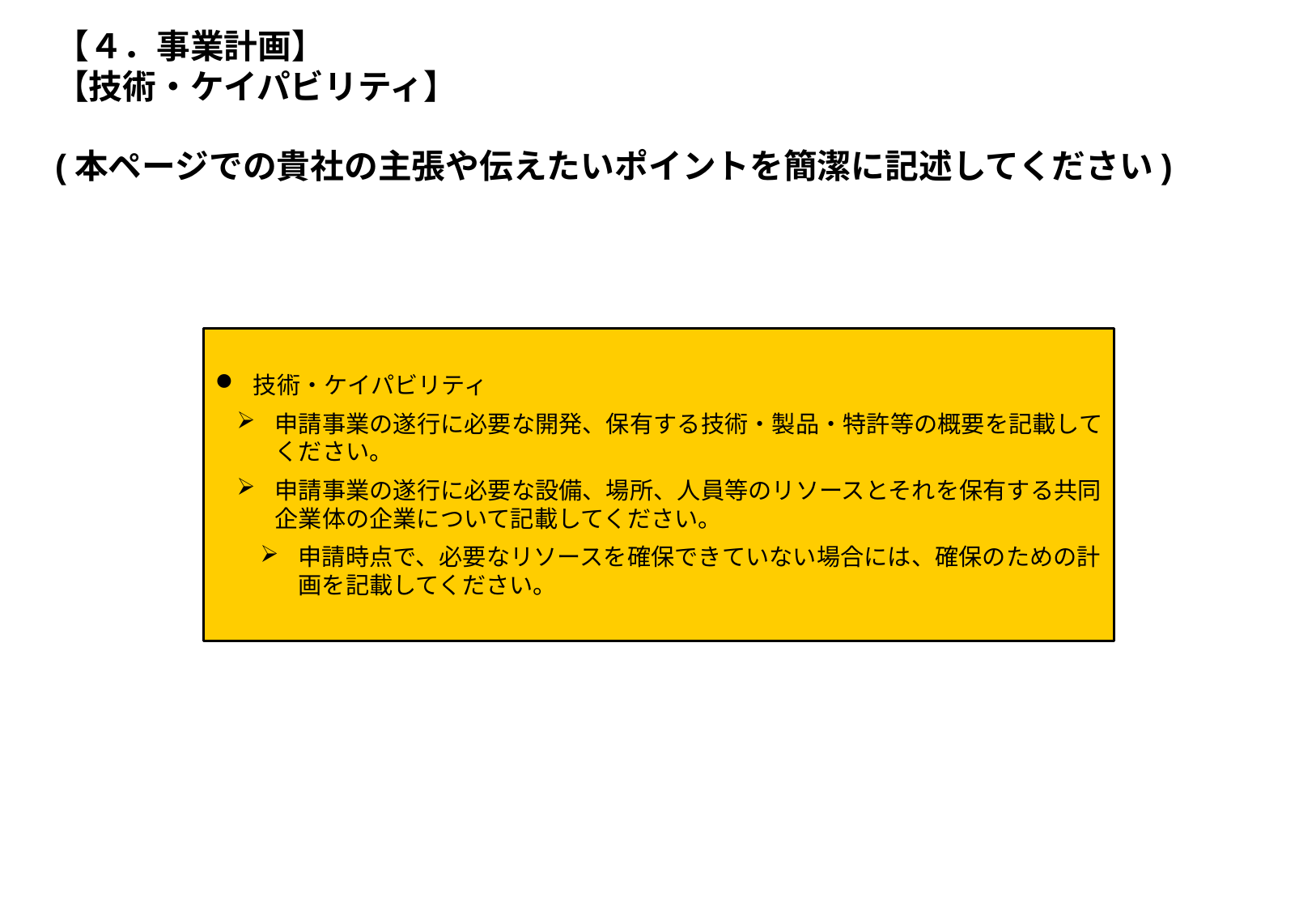

# 【４．事業計画】 【技術・ケイパビリティ】
(本ページでの貴社の主張や伝えたいポイントを簡潔に記述してください)
技術・ケイパビリティ
申請事業の遂行に必要な開発、保有する技術・製品・特許等の概要を記載してください。
申請事業の遂行に必要な設備、場所、人員等のリソースとそれを保有する共同企業体の企業について記載してください。
申請時点で、必要なリソースを確保できていない場合には、確保のための計画を記載してください。